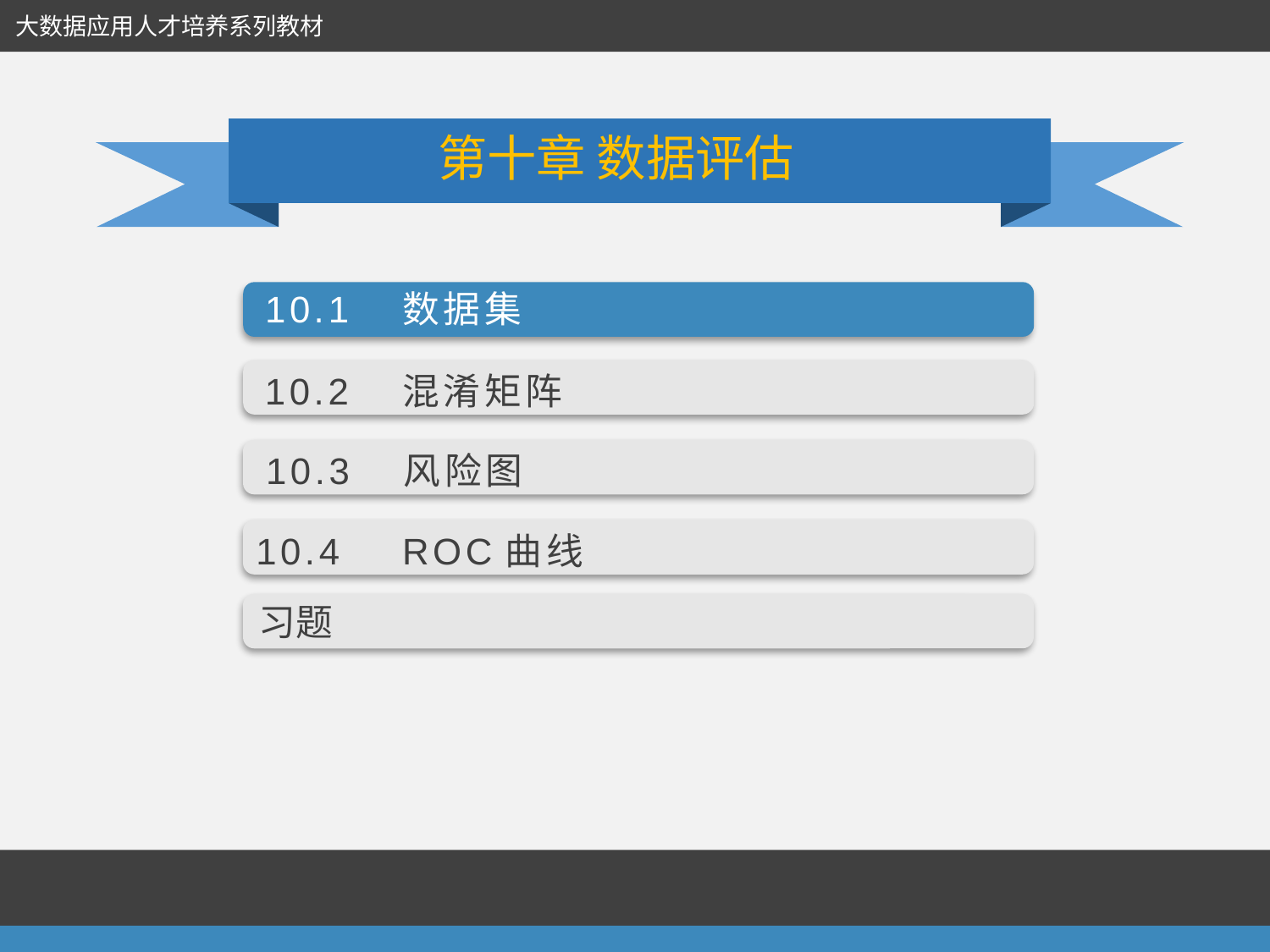

大数据应用人才培养系列教材

第十章 数据评估
10.1　数据集

10.2　混淆矩阵

10.3　风险图

10.4　ROC曲线
习题